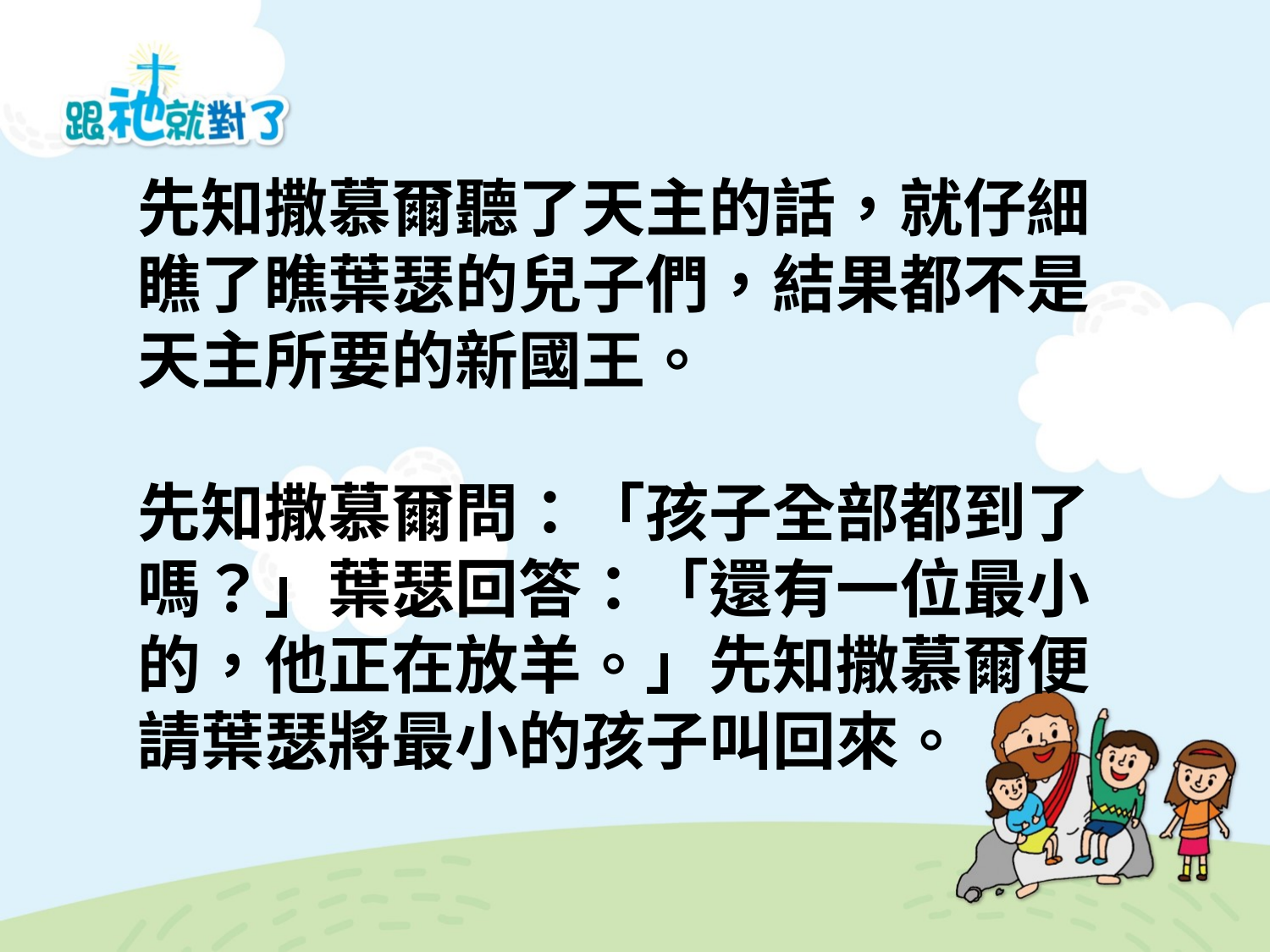

先知撒慕爾聽了天主的話，就仔細瞧了瞧葉瑟的兒子們，結果都不是天主所要的新國王。

先知撒慕爾問：「孩子全部都到了嗎？」葉瑟回答：「還有一位最小的，他正在放羊。」先知撒慕爾便請葉瑟將最小的孩子叫回來。